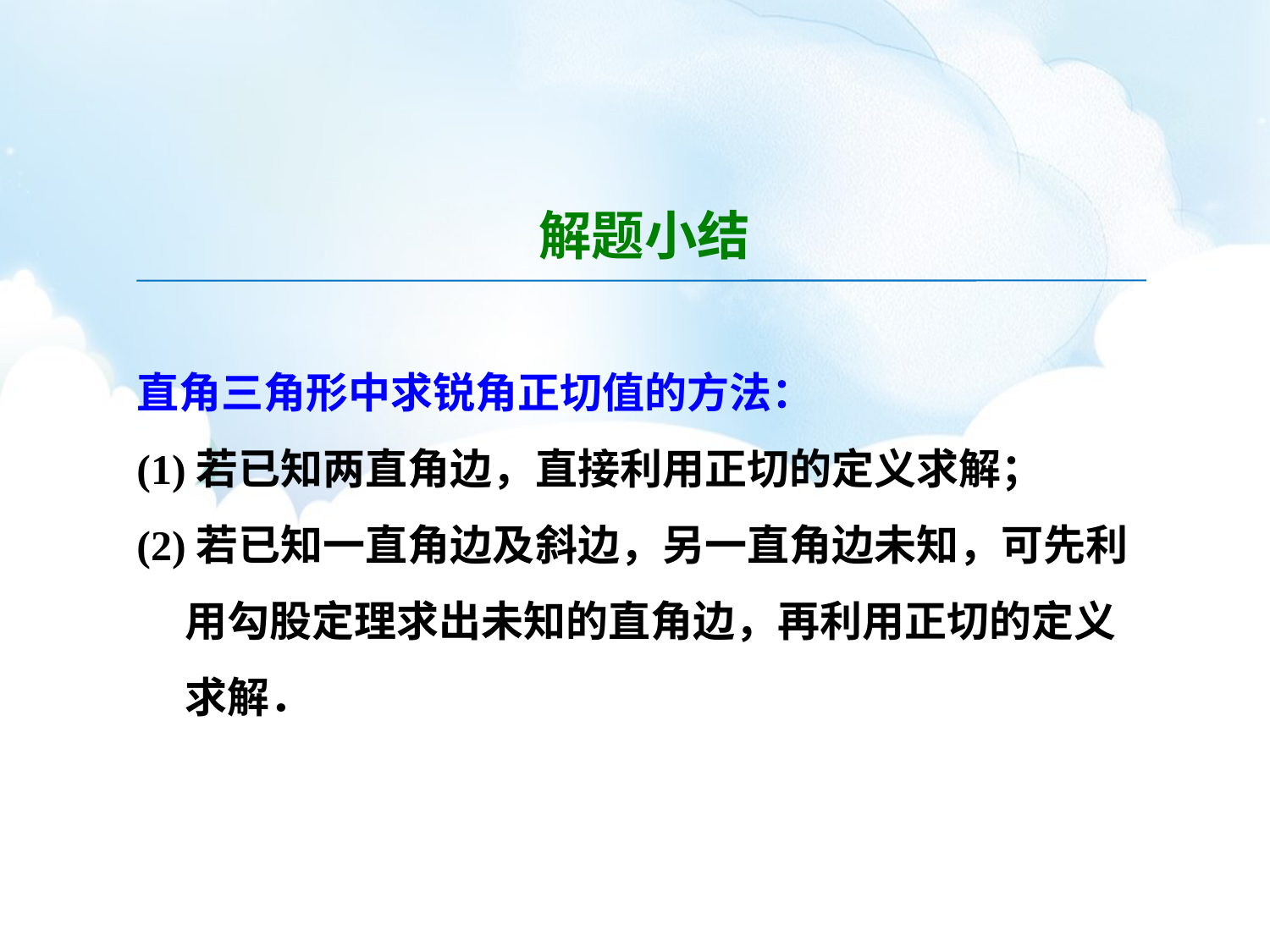

解题小结
直角三角形中求锐角正切值的方法：
(1)若已知两直角边，直接利用正切的定义求解；
(2)若已知一直角边及斜边，另一直角边未知，可先利
    用勾股定理求出未知的直角边，再利用正切的定义
    求解．